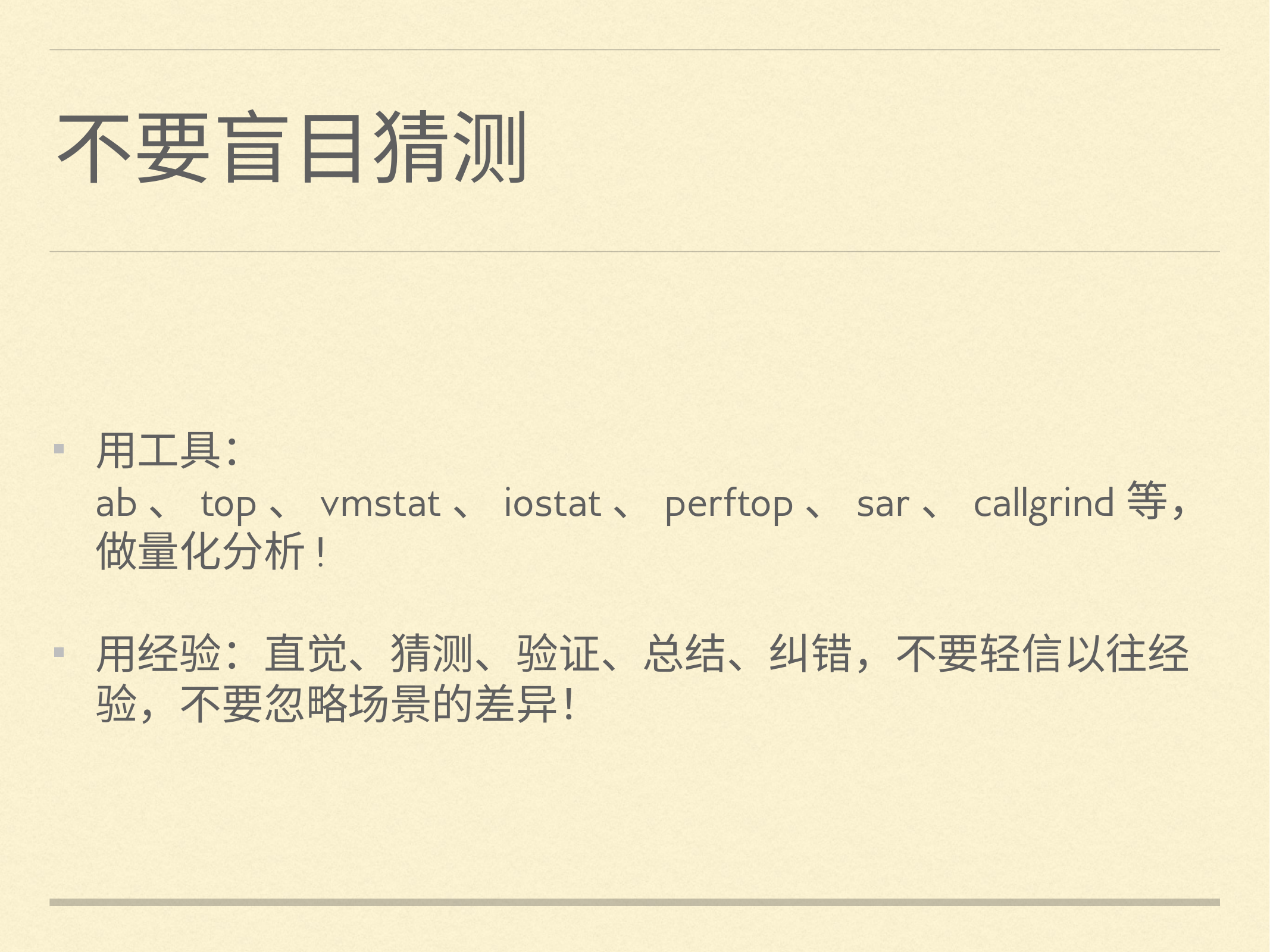

# 不要盲目猜测
用工具：ab、top、vmstat、iostat、perftop、sar、callgrind等，做量化分析!
用经验：直觉、猜测、验证、总结、纠错，不要轻信以往经验，不要忽略场景的差异！